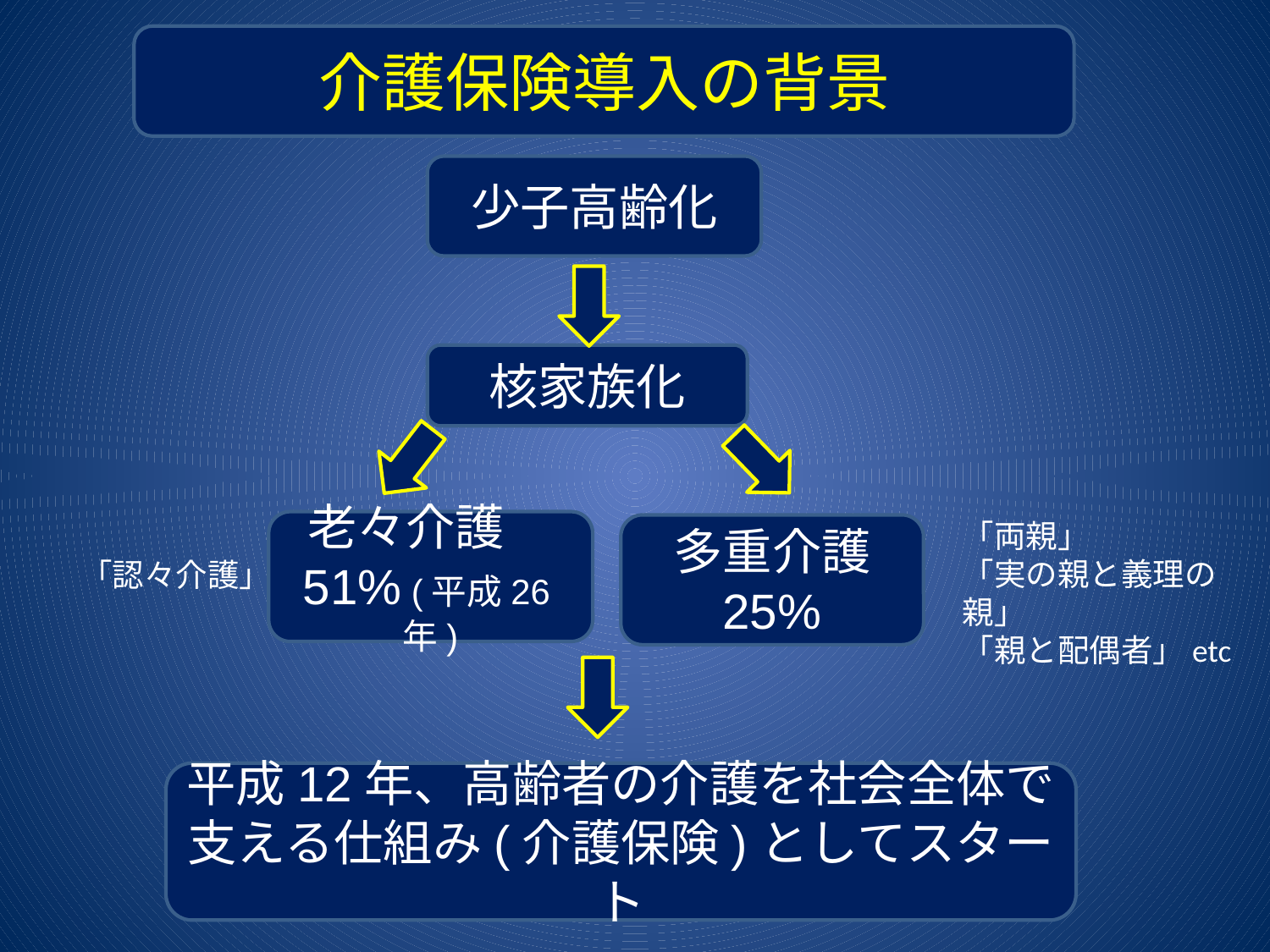

介護保険導入の背景
少子高齢化

核家族化

「両親」
「実の親と義理の親」
「親と配偶者」etc
老々介護
51% (平成26年)
多重介護
25%
「認々介護」

平成12年、高齢者の介護を社会全体で
支える仕組み(介護保険)としてスタート